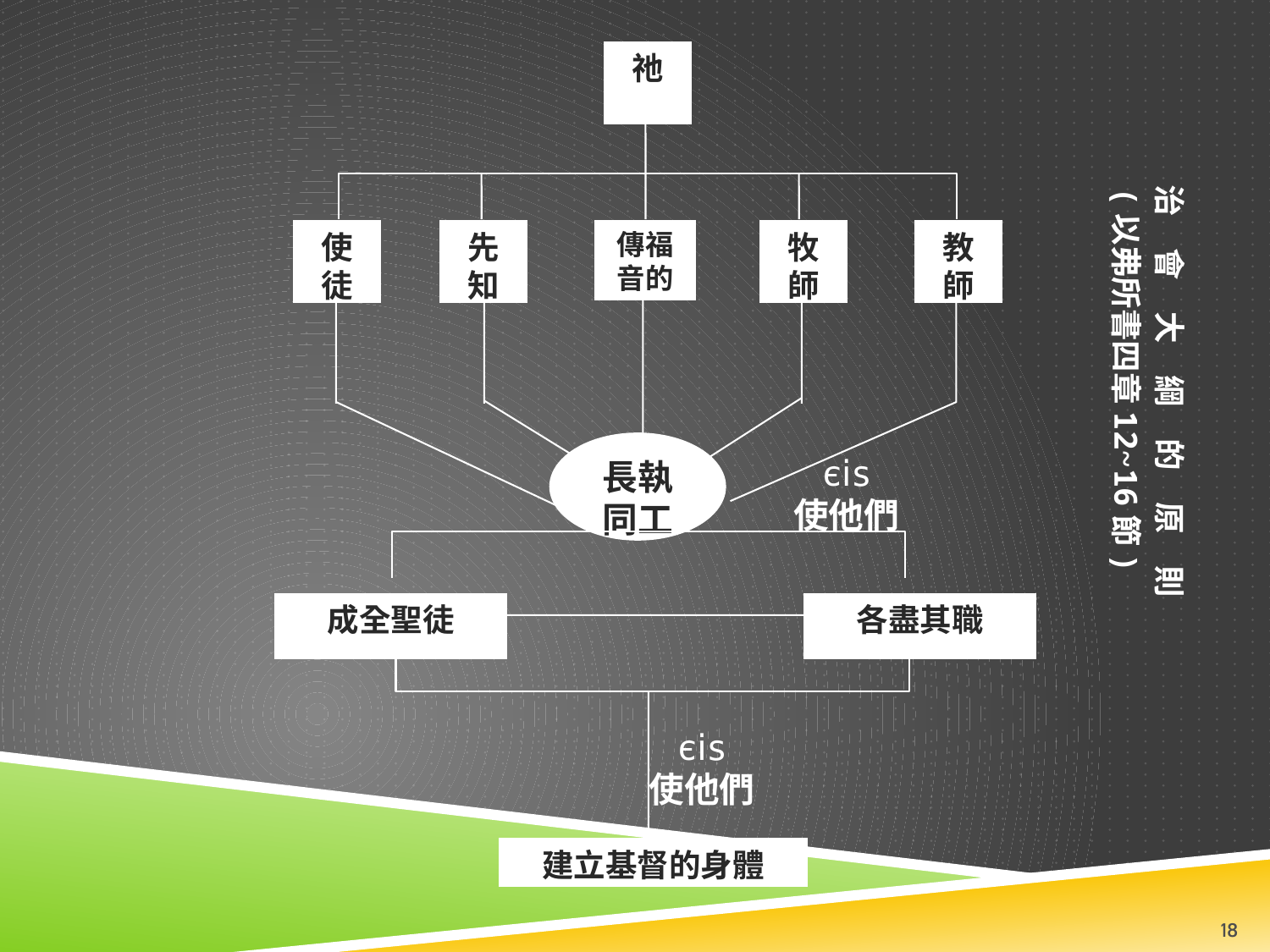

祂
治　會　大　綱　的　原　則
(以弗所書四章12~16節)

使徒
先知
傳福音的
牧師
教師

長執同工
єіѕ
使他們
成全聖徒
各盡其職

єіѕ
使他們
建立基督的身體
18